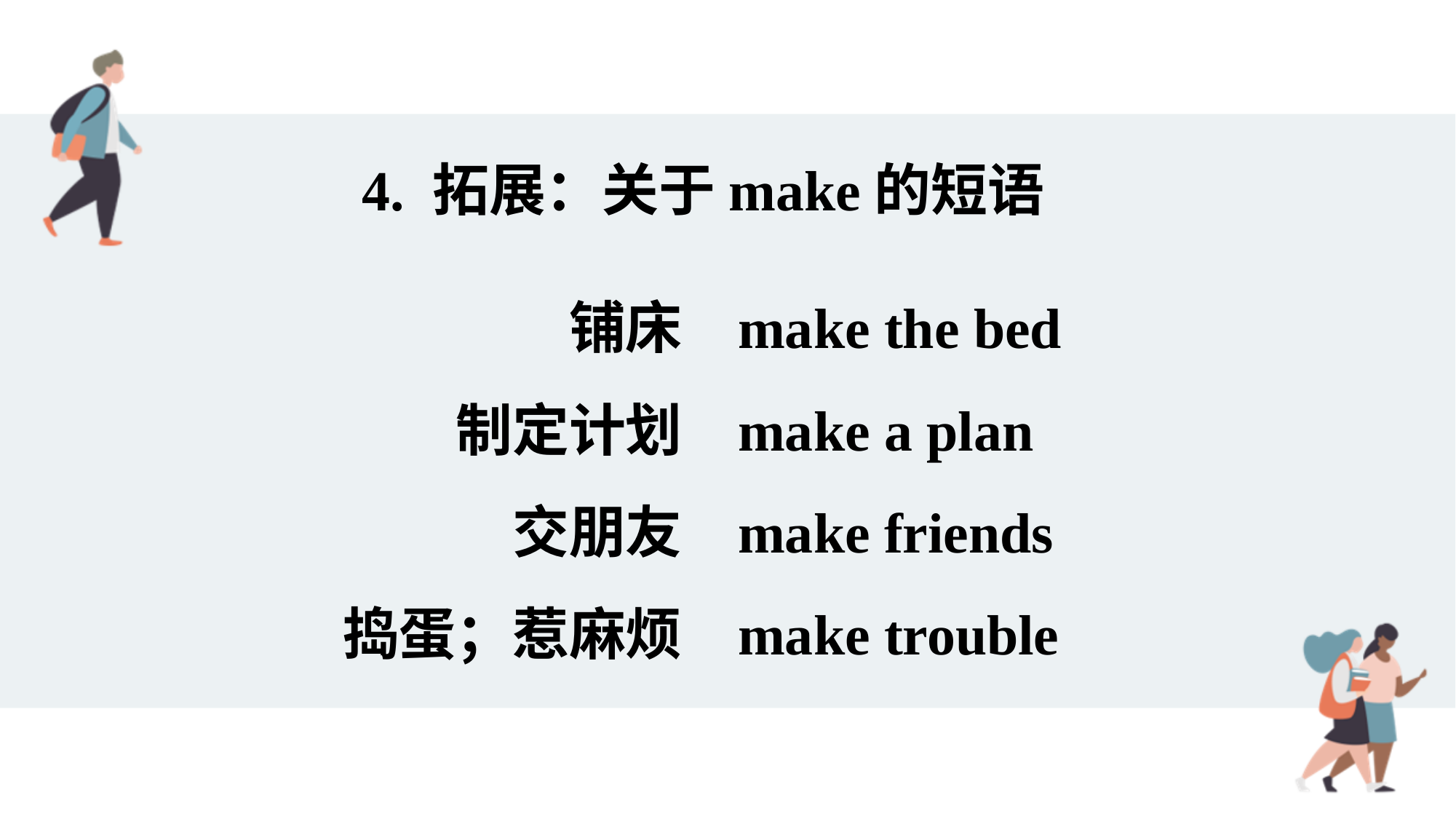

4. 拓展：关于make的短语
铺床
制定计划
交朋友
捣蛋；惹麻烦
make the bed
make a plan
make friends
make trouble